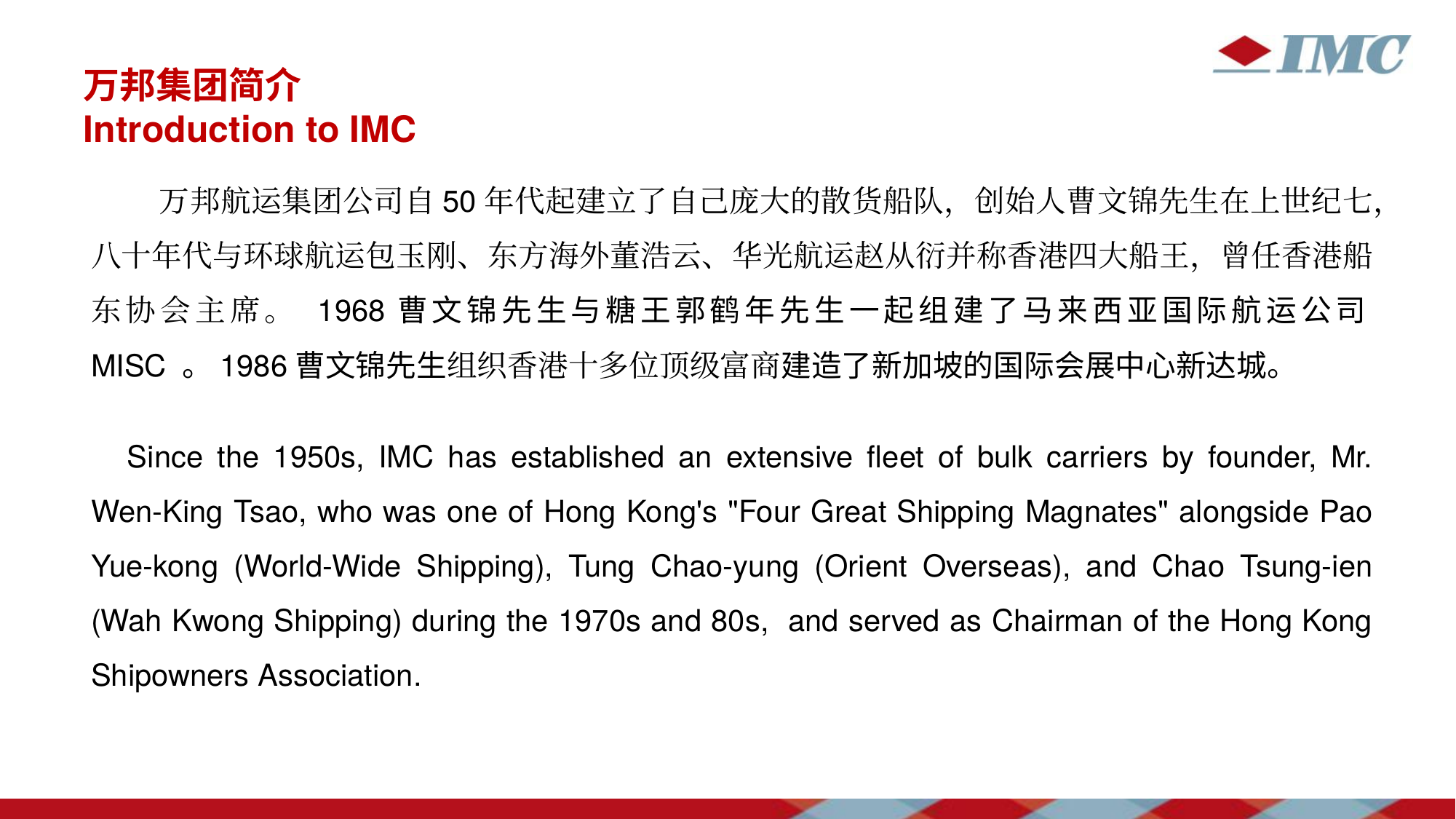

# 万邦集团简介 Introduction to IMC
   万邦航运集团公司自50年代起建立了自己庞大的散货船队，创始人曹文锦先生在上世纪七，八十年代与环球航运包玉刚、东方海外董浩云、华光航运赵从衍并称香港四大船王，曾任香港船东协会主席。 1968曹文锦先生与糖王郭鹤年先生一起组建了马来西亚国际航运公司MISC 。1986曹文锦先生组织香港十多位顶级富商建造了新加坡的国际会展中心新达城。

Since the 1950s, IMC has established an extensive fleet of bulk carriers by founder, Mr. Wen-King Tsao, who was one of Hong Kong's "Four Great Shipping Magnates" alongside Pao Yue-kong (World-Wide Shipping), Tung Chao-yung (Orient Overseas), and Chao Tsung-ien (Wah Kwong Shipping) during the 1970s and 80s,  and served as Chairman of the Hong Kong Shipowners Association.